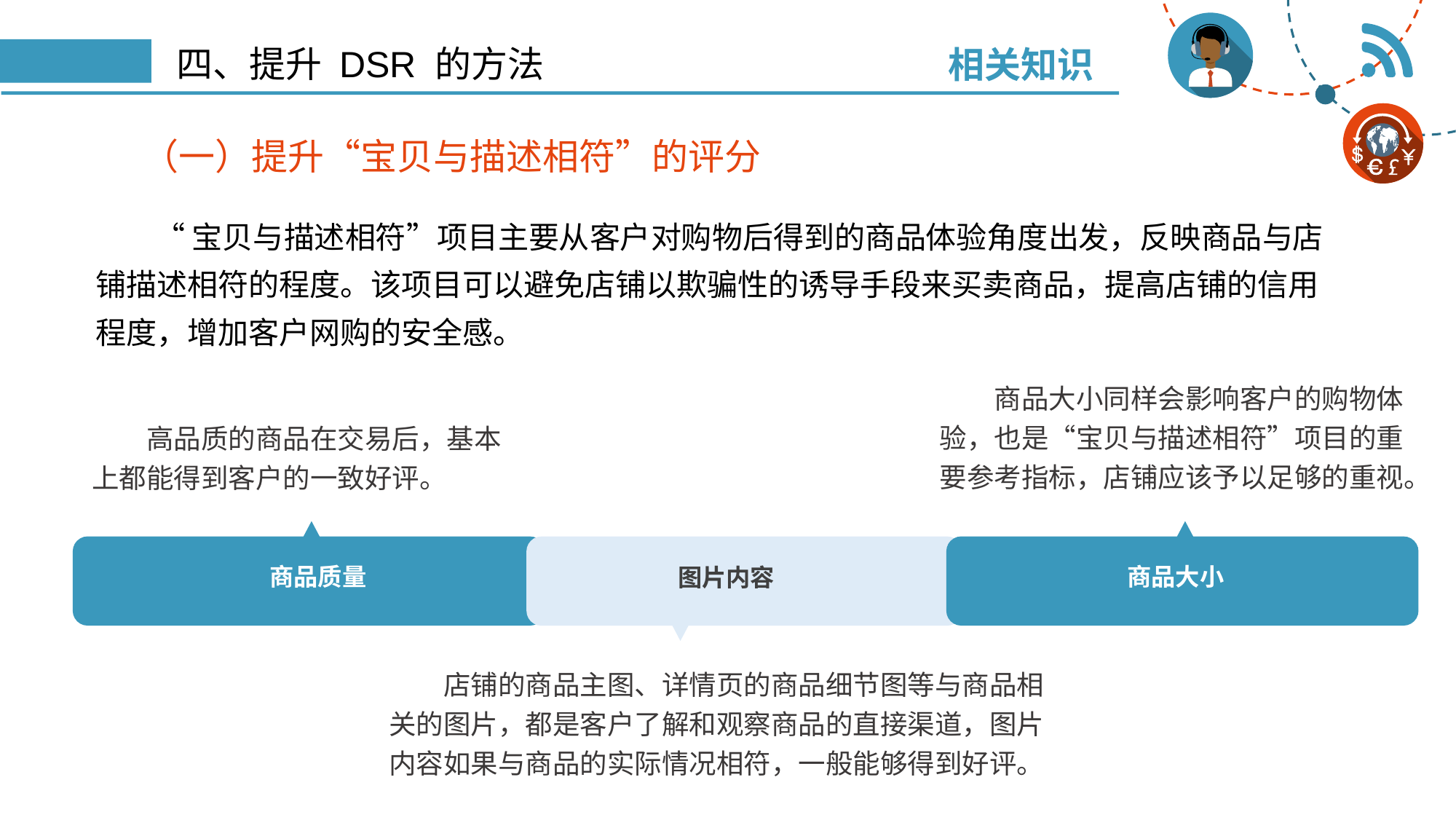

相关知识
# 四、提升 DSR 的方法
（一）提升“宝贝与描述相符”的评分
“宝贝与描述相符”项目主要从客户对购物后得到的商品体验角度出发，反映商品与店铺描述相符的程度。该项目可以避免店铺以欺骗性的诱导手段来买卖商品，提高店铺的信用程度，增加客户网购的安全感。
商品大小同样会影响客户的购物体验，也是“宝贝与描述相符”项目的重要参考指标，店铺应该予以足够的重视。
高品质的商品在交易后，基本上都能得到客户的一致好评。

商品质量
图片内容
商品大小
店铺的商品主图、详情页的商品细节图等与商品相关的图片，都是客户了解和观察商品的直接渠道，图片内容如果与商品的实际情况相符，一般能够得到好评。